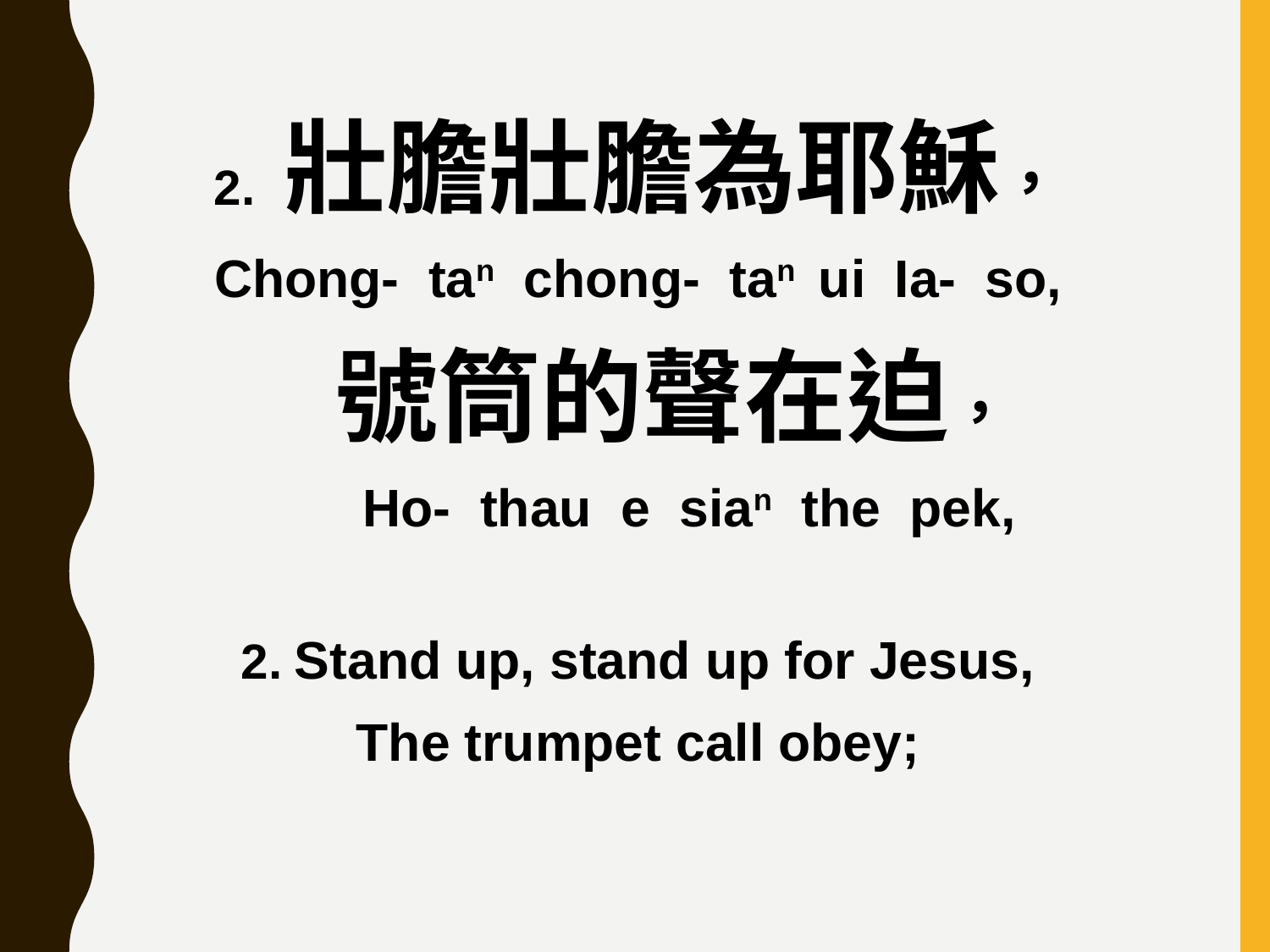

2. 壯膽壯膽為耶穌，
Chong-  tan  chong-  tan  ui  Ia-  so,
  號筒的聲在迫，
       Ho-  thau  e  sian  the  pek,

2. Stand up, stand up for Jesus,
The trumpet call obey;